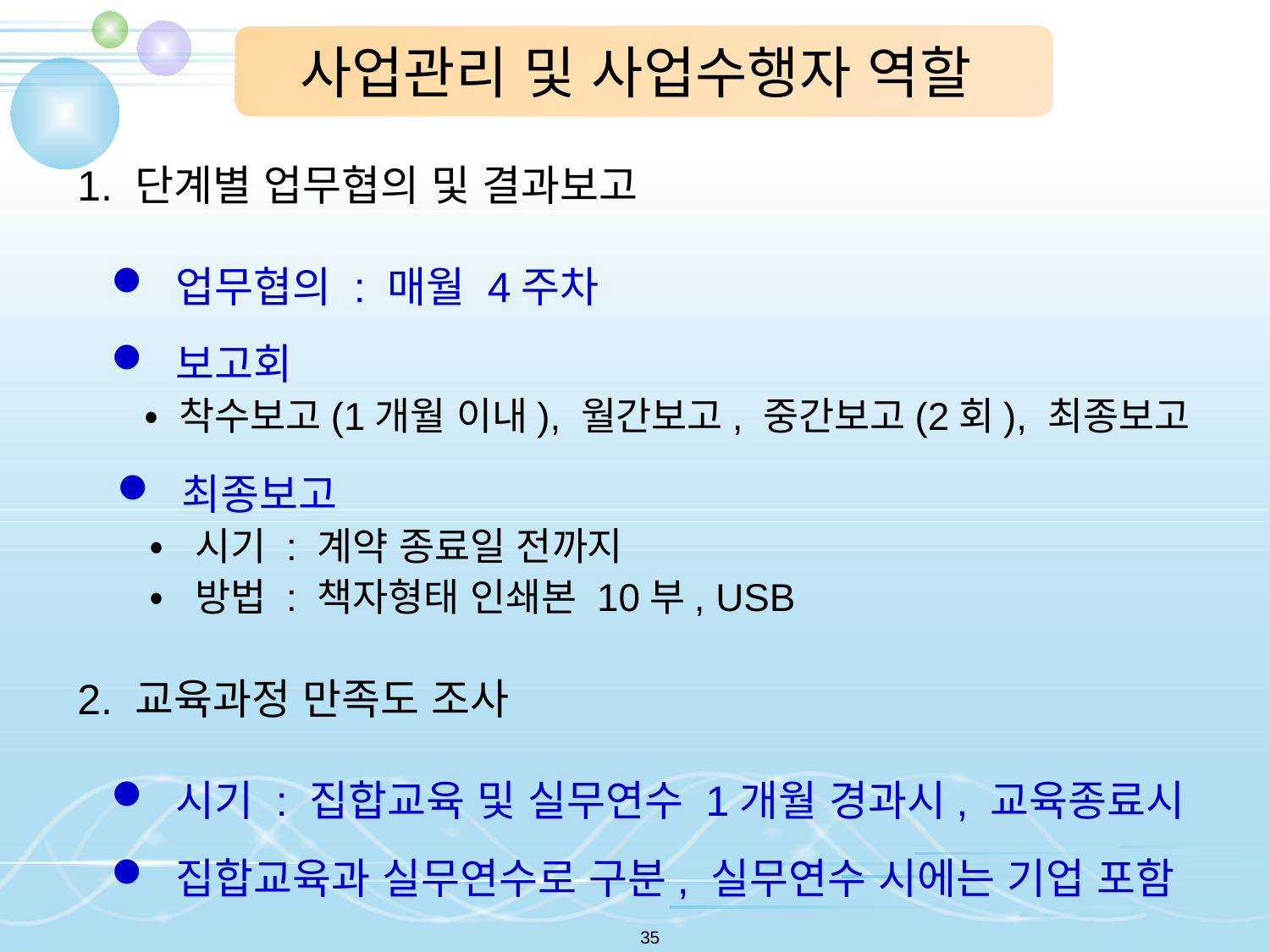

사업관리 및 사업수행자 역할
1. 단계별 업무협의 및 결과보고
 업무협의 : 매월 4주차
 보고회
   • 착수보고(1개월 이내), 월간보고, 중간보고(2회), 최종보고
 최종보고
   •  시기 : 계약 종료일 전까지
   •  방법 : 책자형태 인쇄본 10부, USB
2. 교육과정 만족도 조사
 시기 : 집합교육 및 실무연수 1개월 경과시, 교육종료시
 집합교육과 실무연수로 구분, 실무연수 시에는 기업 포함
35